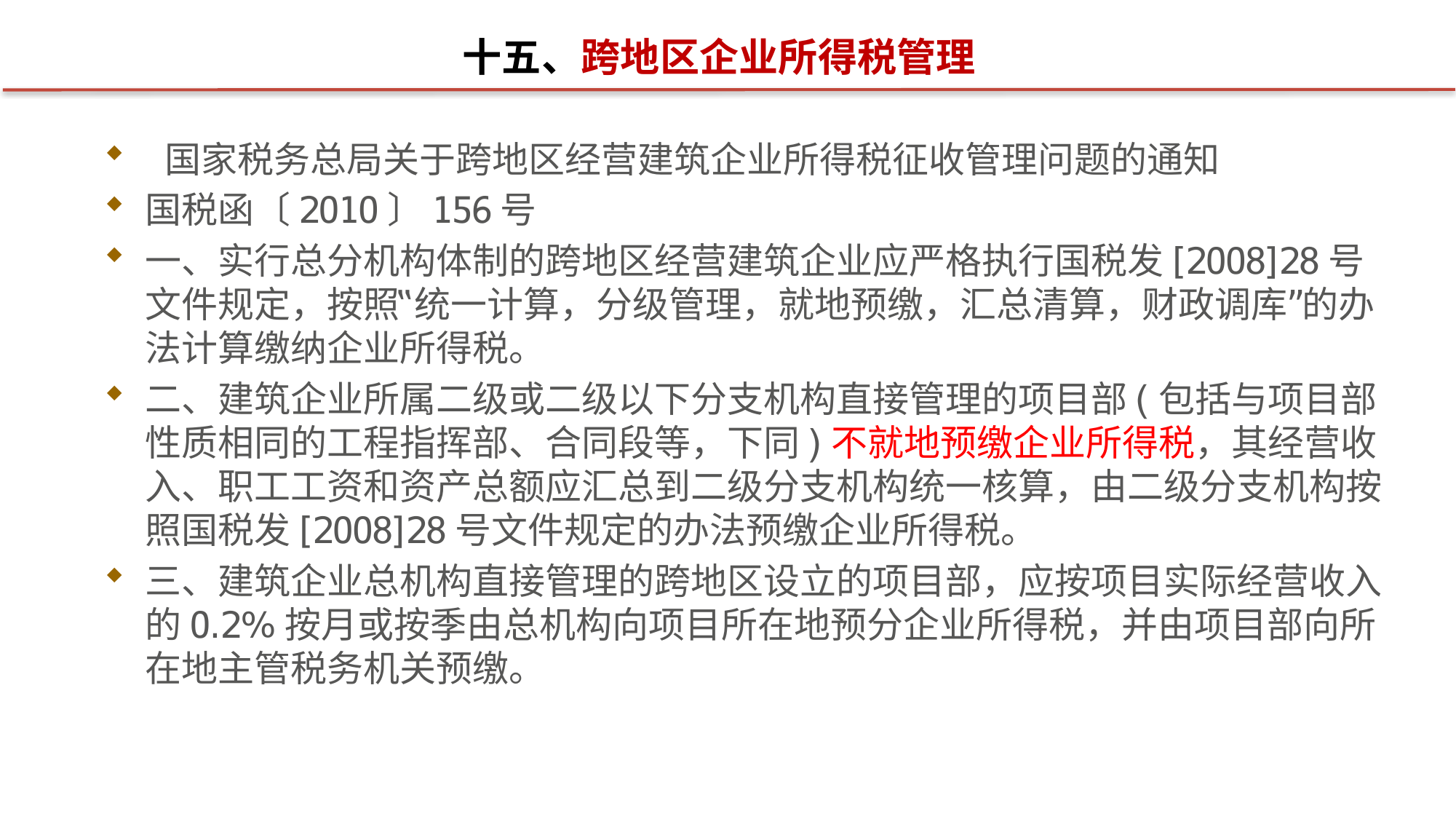

# 十五、跨地区企业所得税管理
 国家税务总局关于跨地区经营建筑企业所得税征收管理问题的通知
国税函〔2010〕156号
一、实行总分机构体制的跨地区经营建筑企业应严格执行国税发[2008]28号文件规定，按照“统一计算，分级管理，就地预缴，汇总清算，财政调库”的办法计算缴纳企业所得税。
二、建筑企业所属二级或二级以下分支机构直接管理的项目部(包括与项目部性质相同的工程指挥部、合同段等，下同)不就地预缴企业所得税，其经营收入、职工工资和资产总额应汇总到二级分支机构统一核算，由二级分支机构按照国税发[2008]28号文件规定的办法预缴企业所得税。
三、建筑企业总机构直接管理的跨地区设立的项目部，应按项目实际经营收入的0.2%按月或按季由总机构向项目所在地预分企业所得税，并由项目部向所在地主管税务机关预缴。